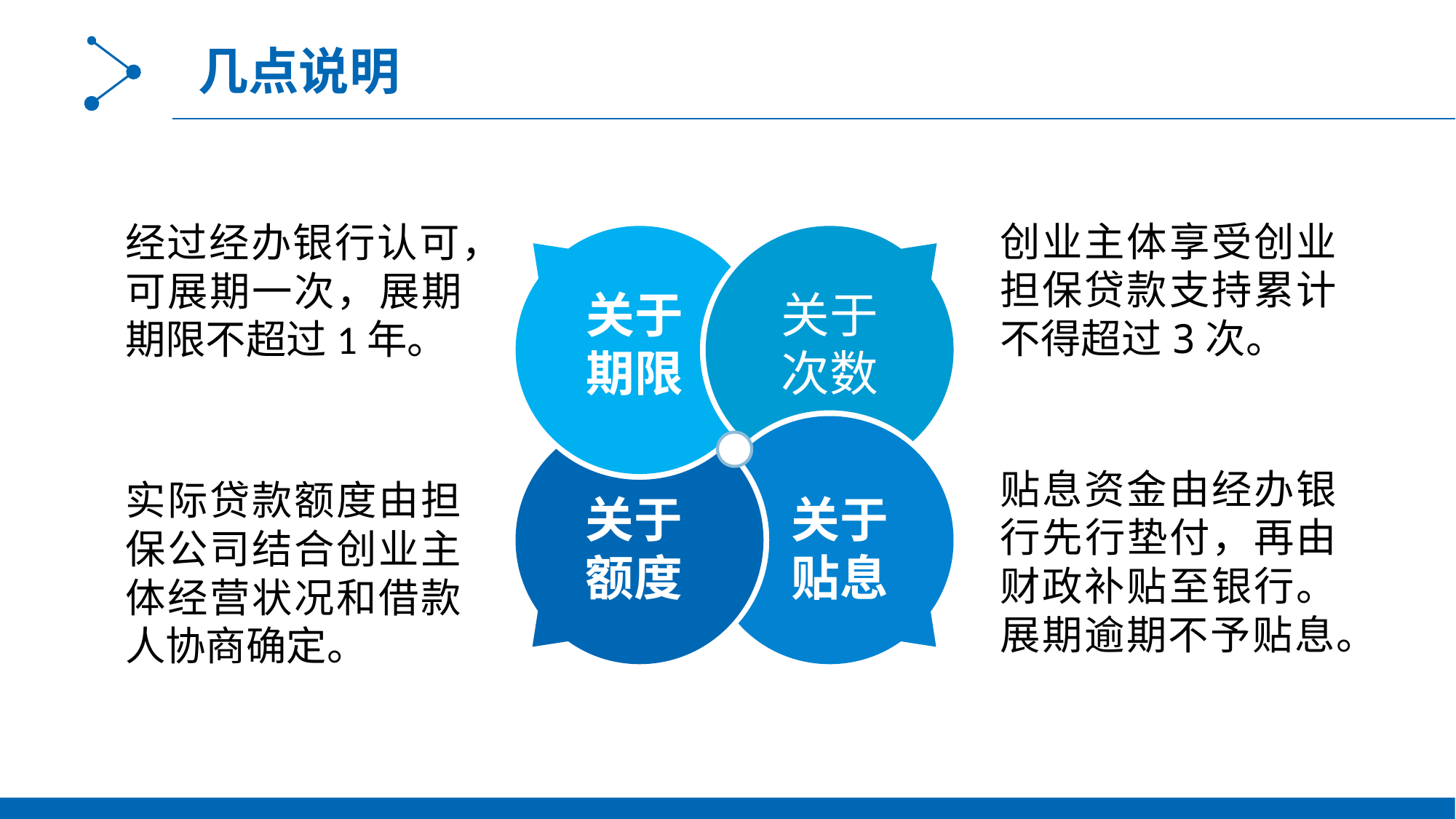

几点说明
创业主体享受创业担保贷款支持累计不得超过3次。
经过经办银行认可，可展期一次，展期期限不超过1年。

关于期限
关于次数

关于额度
关于贴息
贴息资金由经办银行先行垫付，再由财政补贴至银行。展期逾期不予贴息。
实际贷款额度由担保公司结合创业主体经营状况和借款人协商确定。